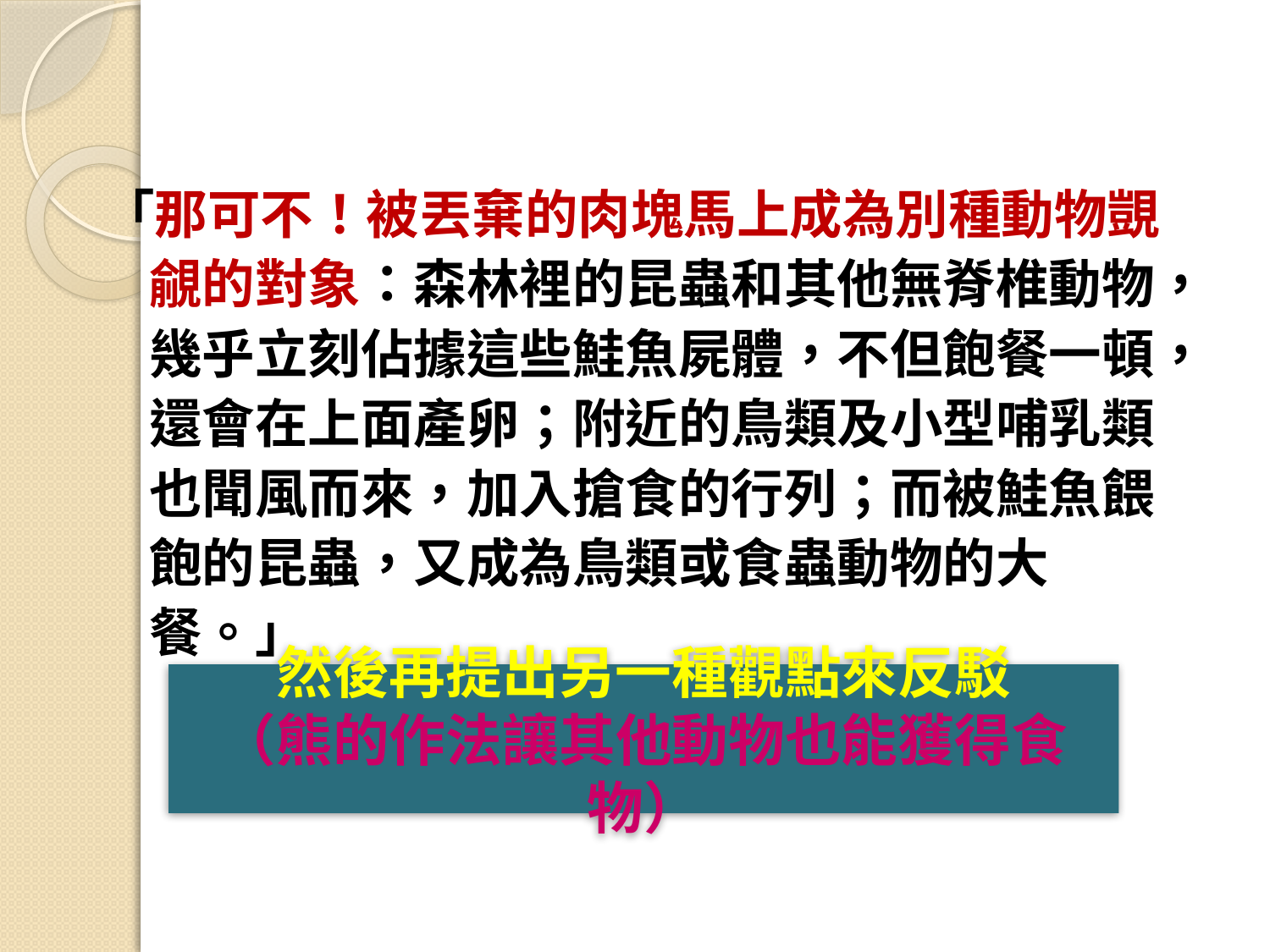

「那可不！被丟棄的肉塊馬上成為別種動物覬覦的對象：森林裡的昆蟲和其他無脊椎動物，幾乎立刻佔據這些鮭魚屍體，不但飽餐一頓，還會在上面產卵；附近的鳥類及小型哺乳類也聞風而來，加入搶食的行列；而被鮭魚餵飽的昆蟲，又成為鳥類或食蟲動物的大餐。」

然後再提出另一種觀點來反駁
（熊的作法讓其他動物也能獲得食物）